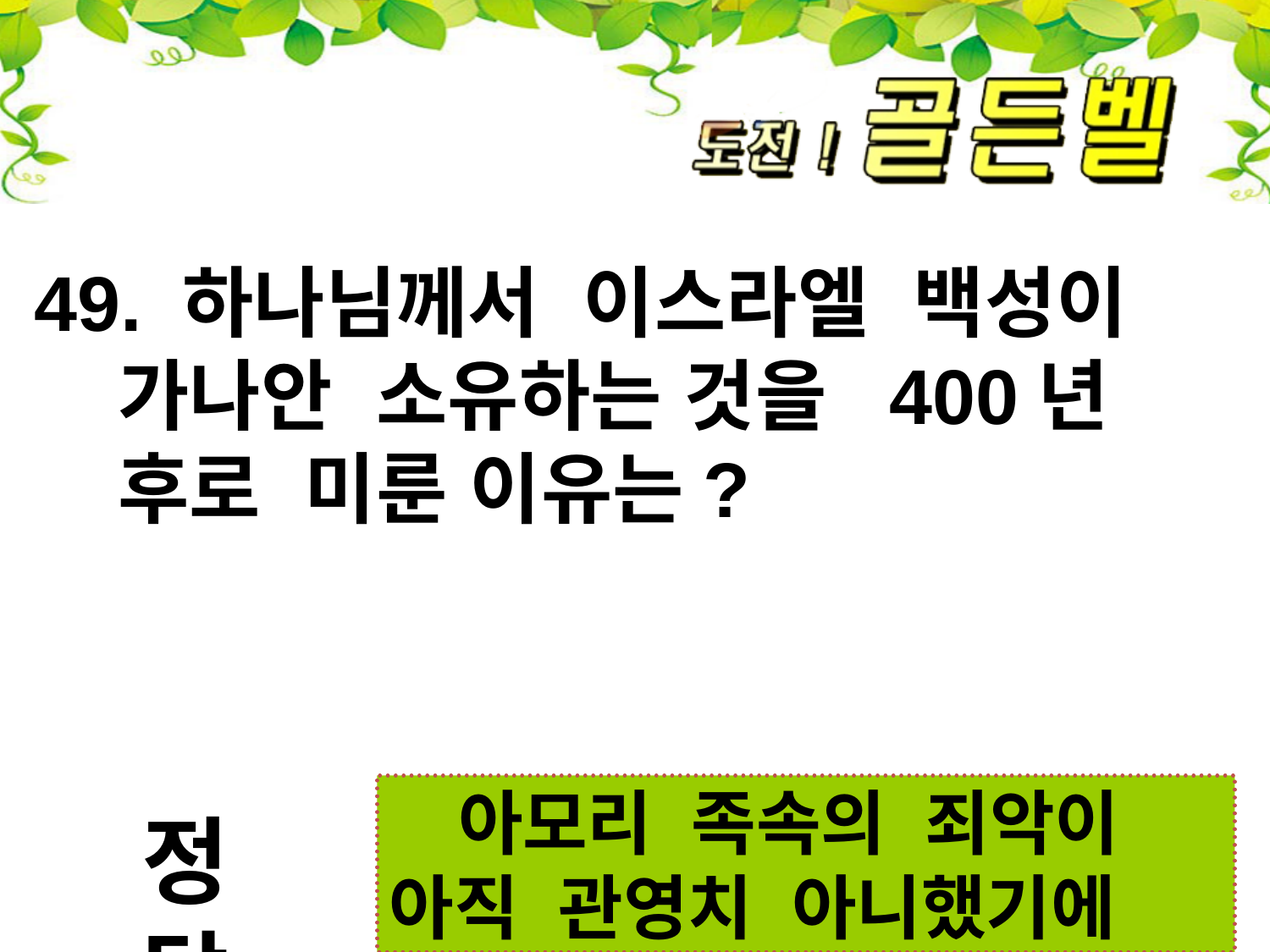

49. 하나님께서  이스라엘  백성이
    가나안  소유하는 것을  400년
    후로  미룬 이유는?
   아모리  족속의  죄악이
아직  관영치  아니했기에
정답: